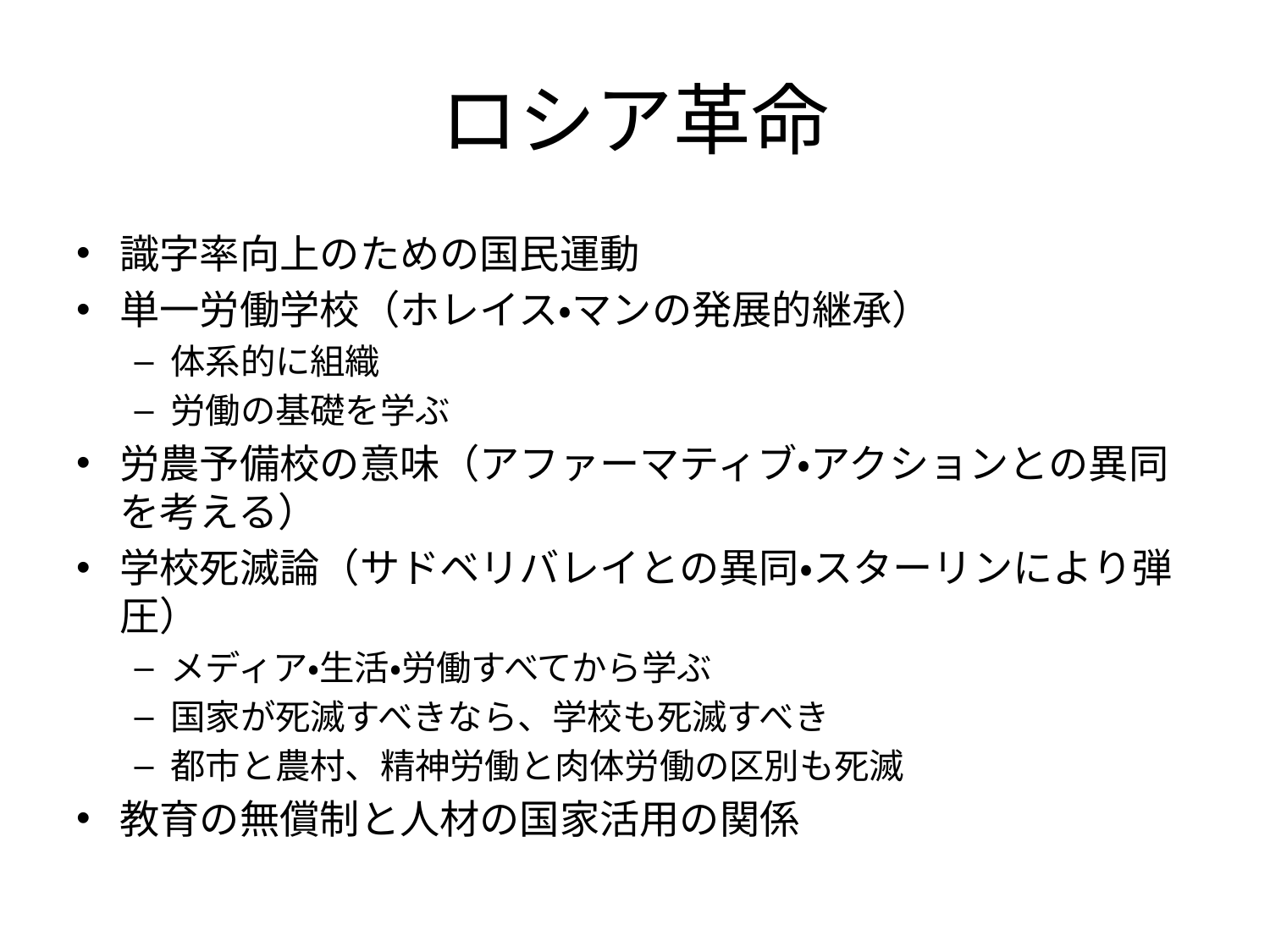

# ロシア革命
識字率向上のための国民運動
単一労働学校（ホレイス・マンの発展的継承）
体系的に組織
労働の基礎を学ぶ
労農予備校の意味（アファーマティブ・アクションとの異同を考える）
学校死滅論（サドベリバレイとの異同・スターリンにより弾圧）
メディア・生活・労働すべてから学ぶ
国家が死滅すべきなら、学校も死滅すべき
都市と農村、精神労働と肉体労働の区別も死滅
教育の無償制と人材の国家活用の関係